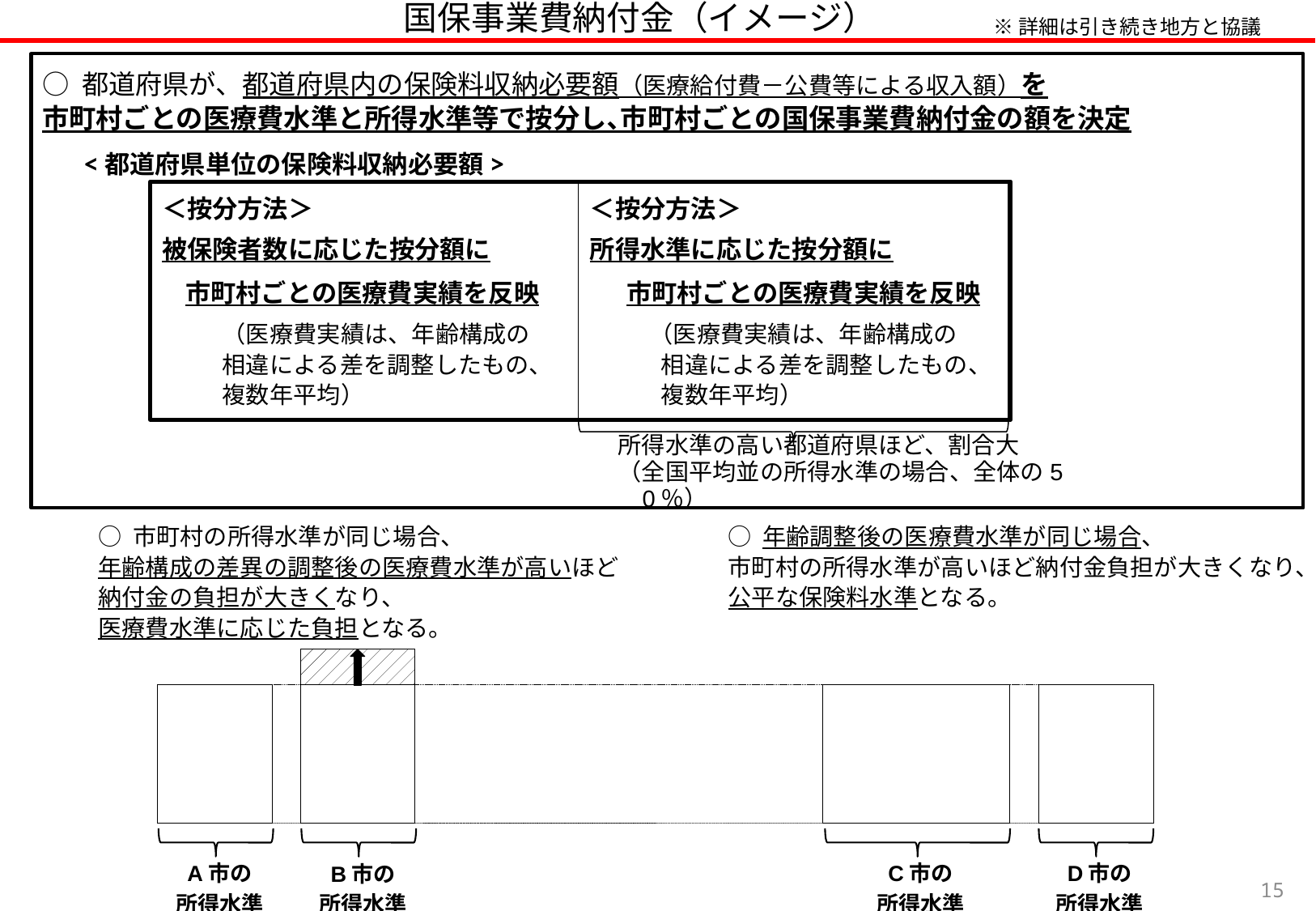

国保事業費納付金（イメージ）
※詳細は引き続き地方と協議

○ 都道府県が、都道府県内の保険料収納必要額（医療給付費－公費等による収入額）を
市町村ごとの医療費水準と所得水準等で按分し､市町村ごとの国保事業費納付金の額を決定
<都道府県単位の保険料収納必要額>
＜按分方法＞
所得水準に応じた按分額に
市町村ごとの医療費実績を反映
（医療費実績は、年齢構成の
相違による差を調整したもの、
複数年平均）
＜按分方法＞
被保険者数に応じた按分額に
市町村ごとの医療費実績を反映
（医療費実績は、年齢構成の
相違による差を調整したもの、
複数年平均）

所得水準の高い都道府県ほど、割合大
（全国平均並の所得水準の場合、全体の50％）
○ 年齢調整後の医療費水準が同じ場合、
市町村の所得水準が高いほど納付金負担が大きくなり、
公平な保険料水準となる。
○ 市町村の所得水準が同じ場合、
年齢構成の差異の調整後の医療費水準が高いほど
納付金の負担が大きくなり、
医療費水準に応じた負担となる。

15
A市の
所得水準
C市の
所得水準
D市の
所得水準
B市の
所得水準